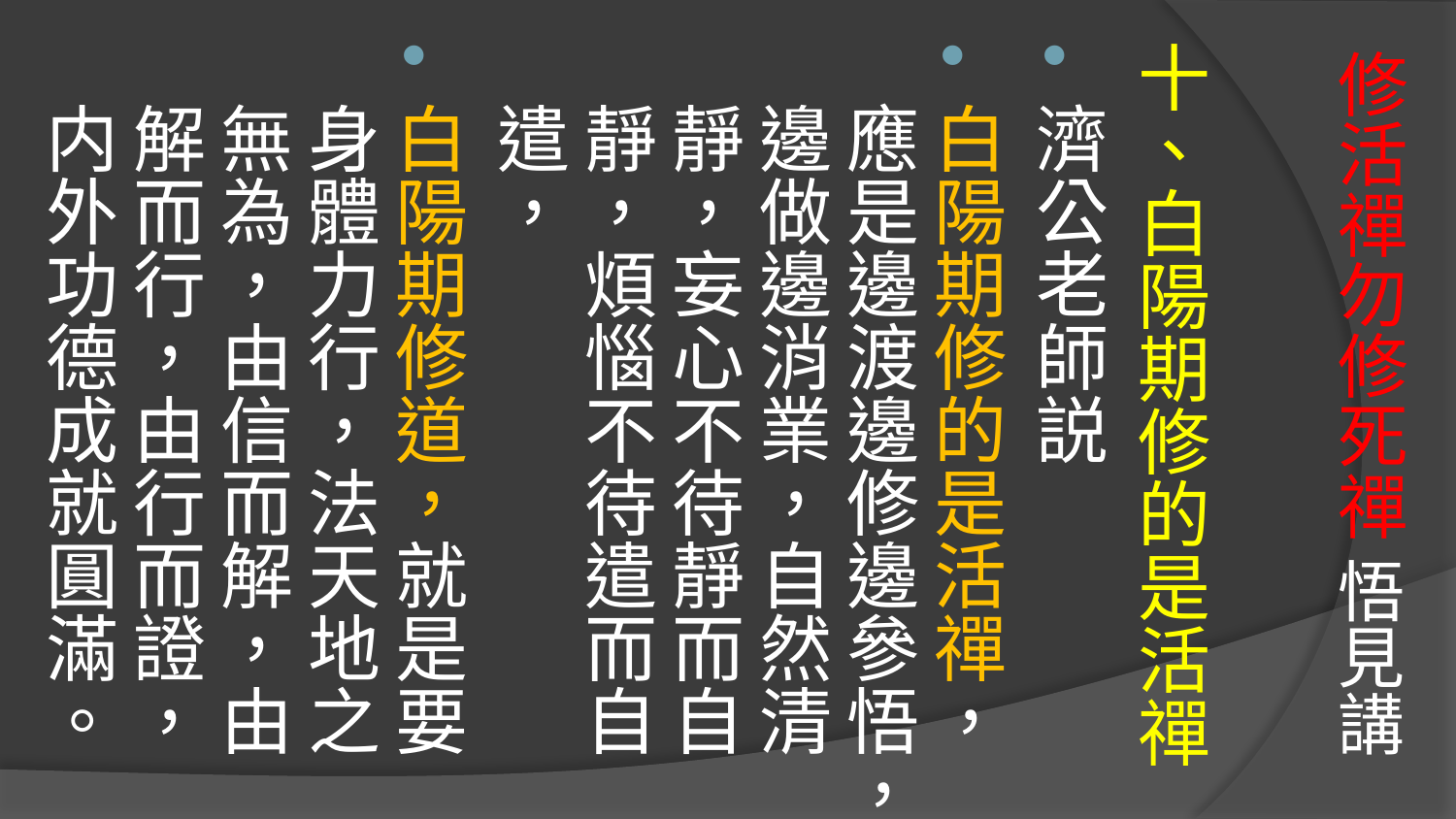

# 修活禪勿修死禪 悟見講
十、白陽期修的是活禪
濟公老師説
白陽期修的是活禪，應是邊渡邊修邊參悟，邊做邊消業，自然清靜，妄心不待靜而自靜，煩惱不待遣而自遣，
白陽期修道，就是要身體力行，法天地之無為，由信而解，由解而行，由行而證，内外功德成就圓滿。